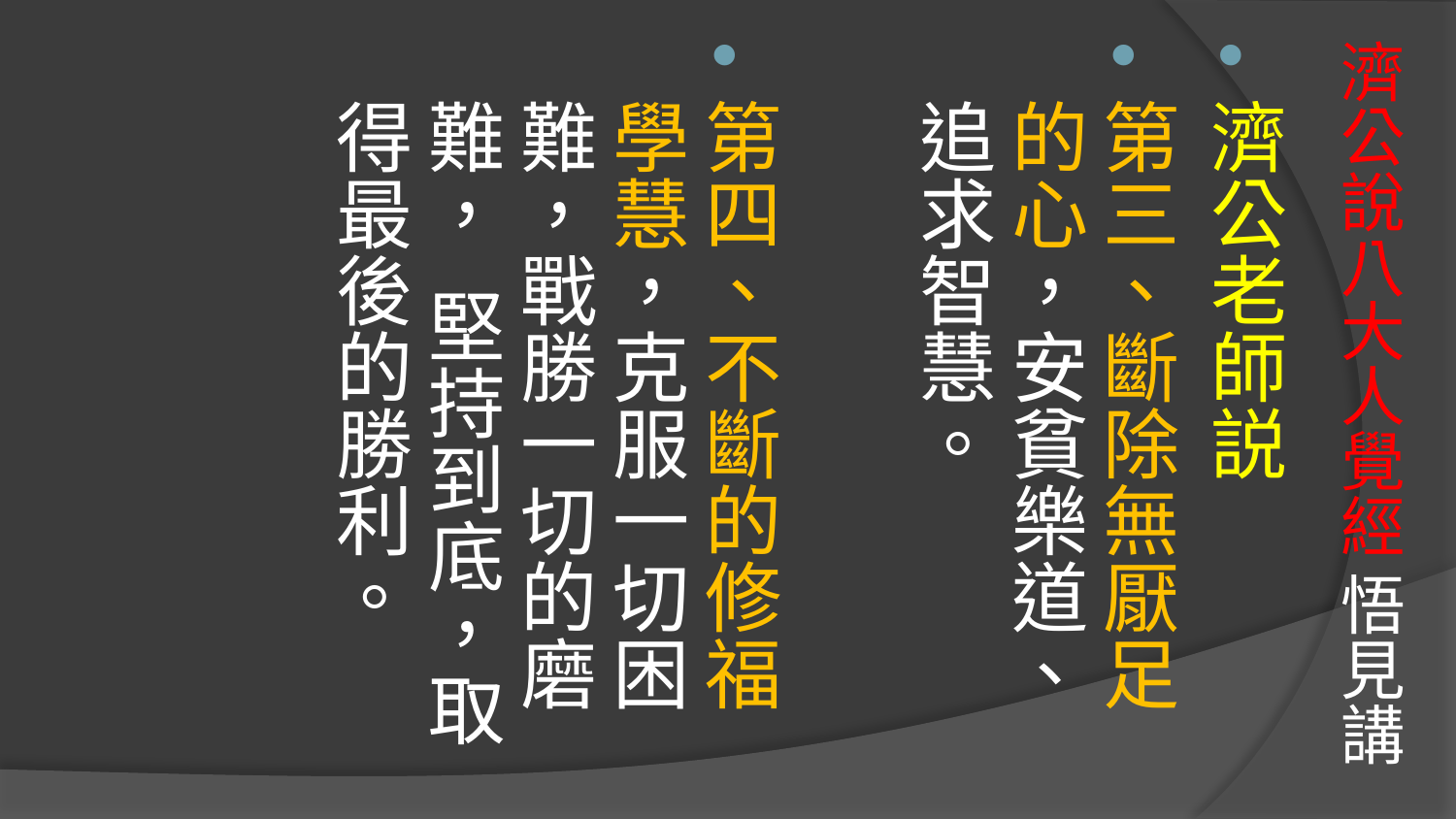

# 濟公說八大人覺經 悟見講
濟公老師説
第三、斷除無厭足的心，安貧樂道、追求智慧。

第四、不斷的修福學慧，克服一切困難，戰勝一切的磨難，  堅持到底，取得最後的勝利。